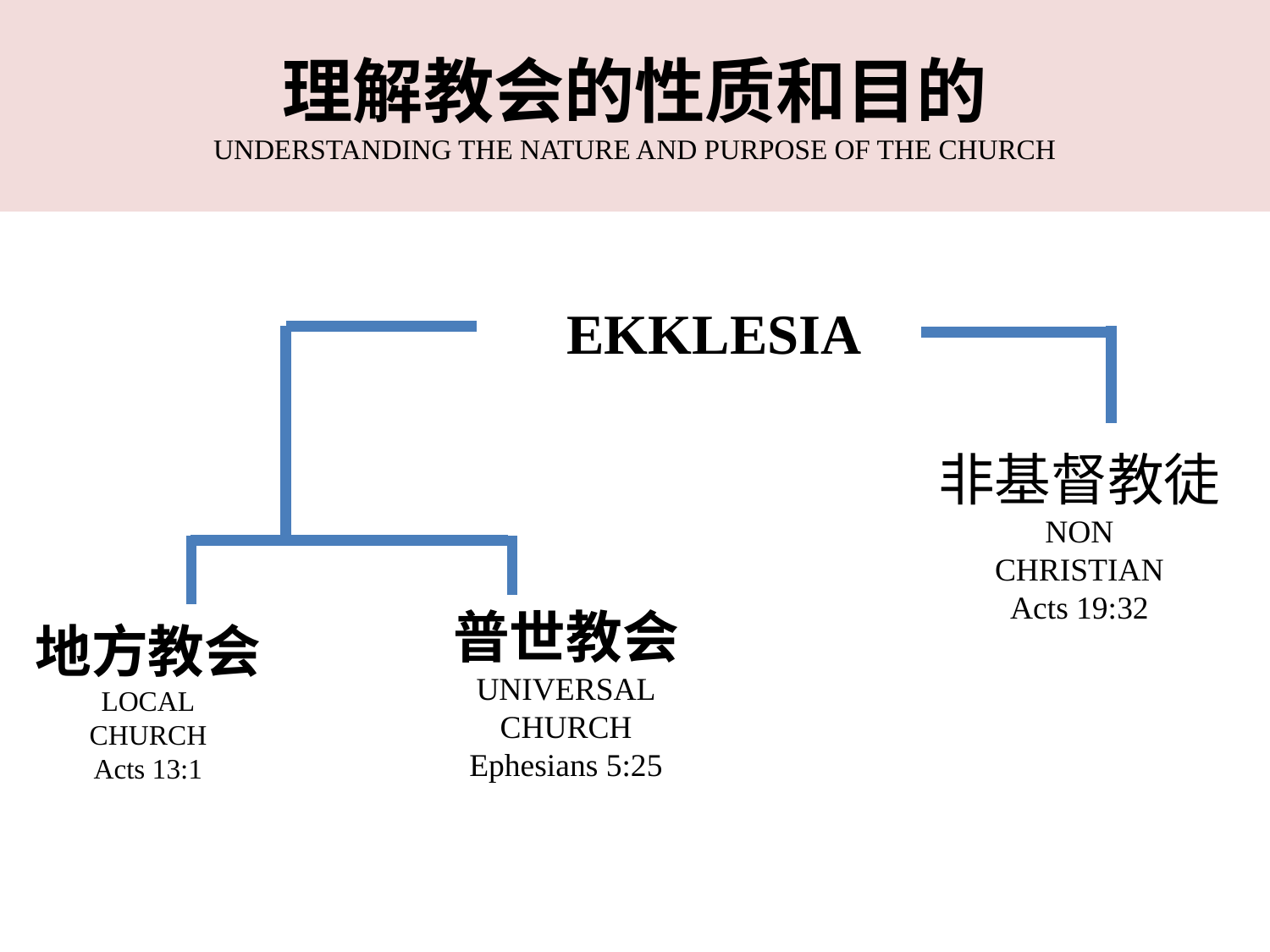

# 理解教会的性质和目的 UNDERSTANDING THE NATURE AND PURPOSE OF THE CHURCH
EKKLESIA
非基督教徒
NON
CHRISTIAN
Acts 19:32
普世教会
UNIVERSAL
CHURCH
Ephesians 5:25
地方教会
LOCAL
CHURCH
Acts 13:1